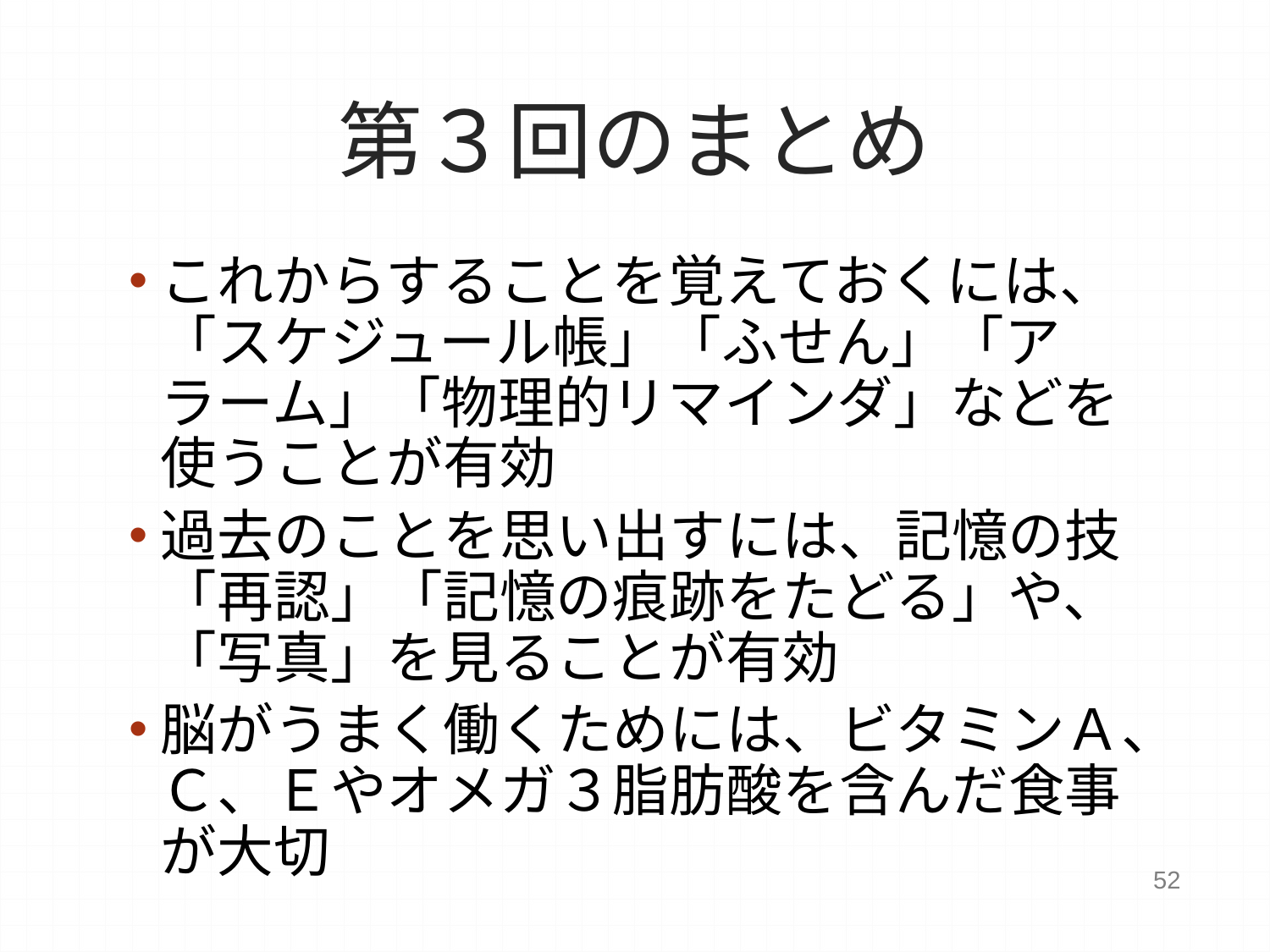

# 第３回のまとめ
これからすることを覚えておくには、「スケジュール帳」「ふせん」「アラーム」「物理的リマインダ」などを使うことが有効
過去のことを思い出すには、記憶の技「再認」「記憶の痕跡をたどる」や、「写真」を見ることが有効
脳がうまく働くためには、ビタミンＡ、Ｃ、Ｅやオメガ３脂肪酸を含んだ食事が大切

52